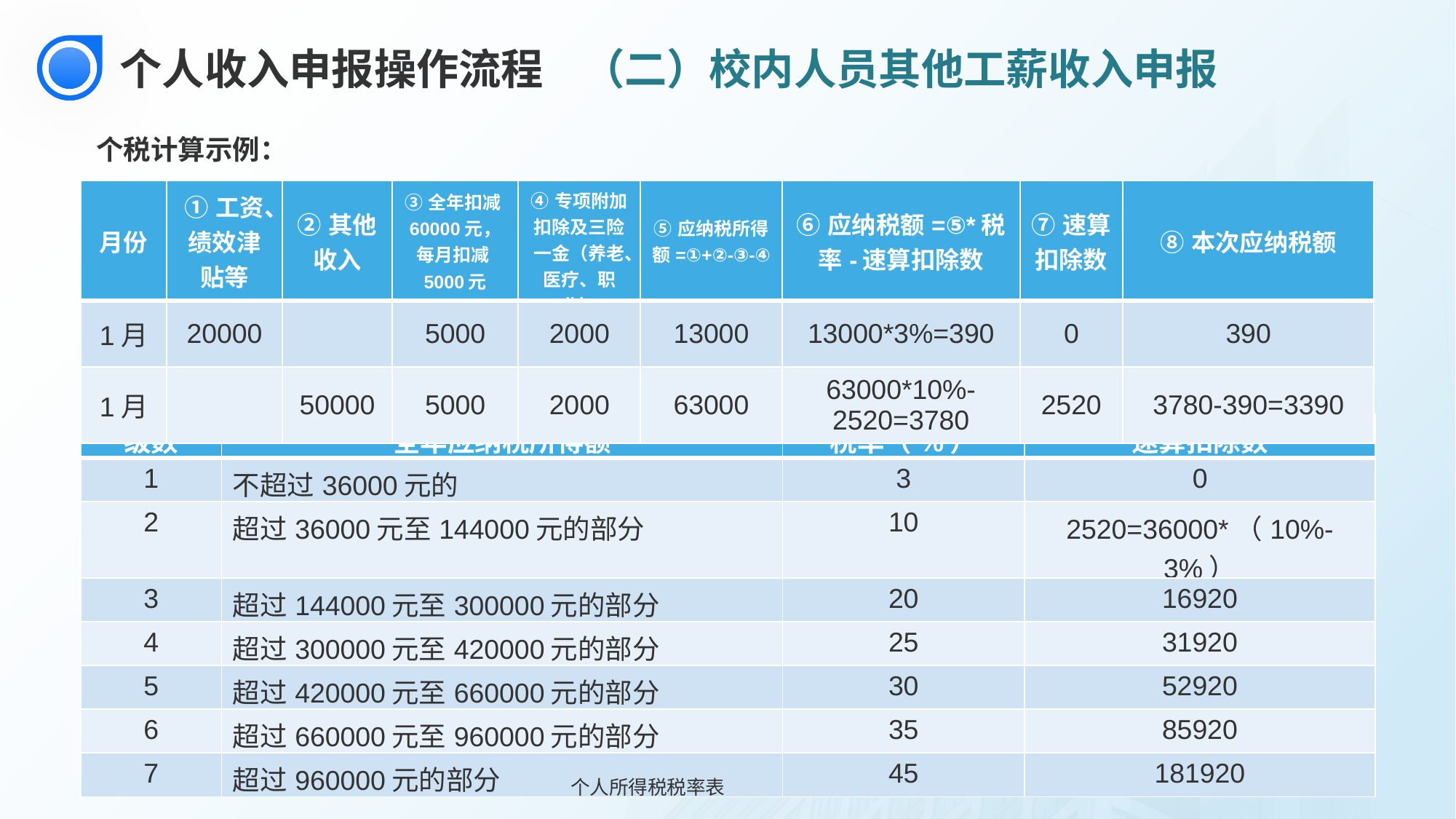

个人收入申报操作流程    （二）校内人员其他工薪收入申报
个税计算示例：
| 月份 | ①工资、绩效津贴等 | ②其他收入 | ③全年扣减60000元，每月扣减5000元 | ④专项附加扣除及三险一金（养老、医疗、职业） | ⑤应纳税所得额=①+②-③-④ | ⑥应纳税额=⑤\*税率-速算扣除数 | ⑦速算扣除数 | ⑧本次应纳税额 |
| --- | --- | --- | --- | --- | --- | --- | --- | --- |
| 1月 | 20000 |  | 5000 | 2000 | 13000 | 13000\*3%=390 | 0 | 390 |
| 1月 |  | 50000 | 5000 | 2000 | 63000 | 63000\*10%-2520=3780 | 2520 | 3780-390=3390 |
| 级数 | 全年应纳税所得额 | 税率（%） | 速算扣除数 |
| --- | --- | --- | --- |
| 1 | 不超过36000元的 | 3 | 0 |
| 2 | 超过36000元至144000元的部分 | 10 | 2520=36000\*（10%-3%） |
| 3 | 超过144000元至300000元的部分 | 20 | 16920 |
| 4 | 超过300000元至420000元的部分 | 25 | 31920 |
| 5 | 超过420000元至660000元的部分 | 30 | 52920 |
| 6 | 超过660000元至960000元的部分 | 35 | 85920 |
| 7 | 超过960000元的部分 | 45 | 181920 |
个人所得税税率表